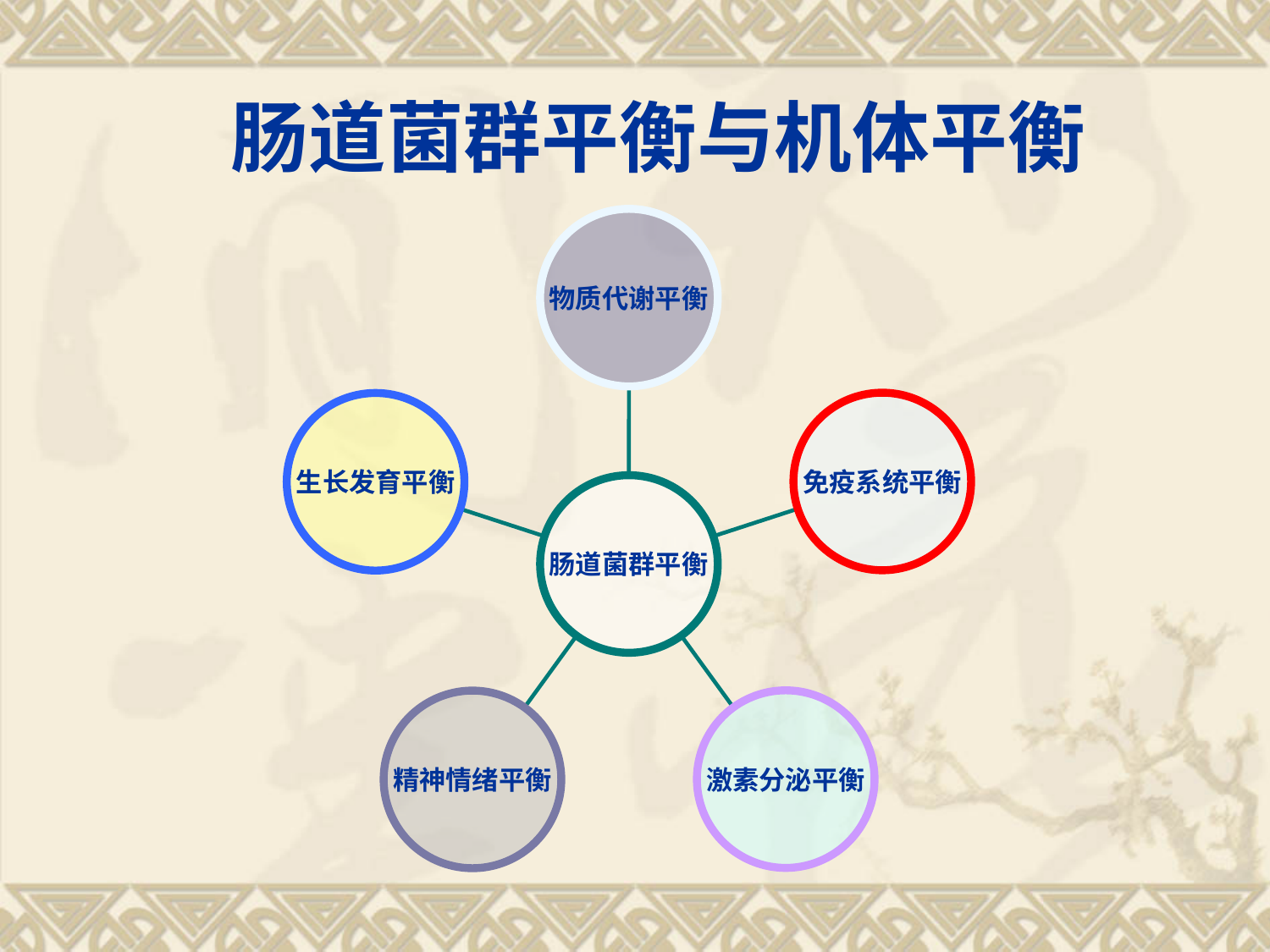

# 肠道菌群平衡与机体平衡
物质代谢平衡

免疫系统平衡
生长发育平衡
肠道菌群平衡

激素分泌平衡
精神情绪平衡